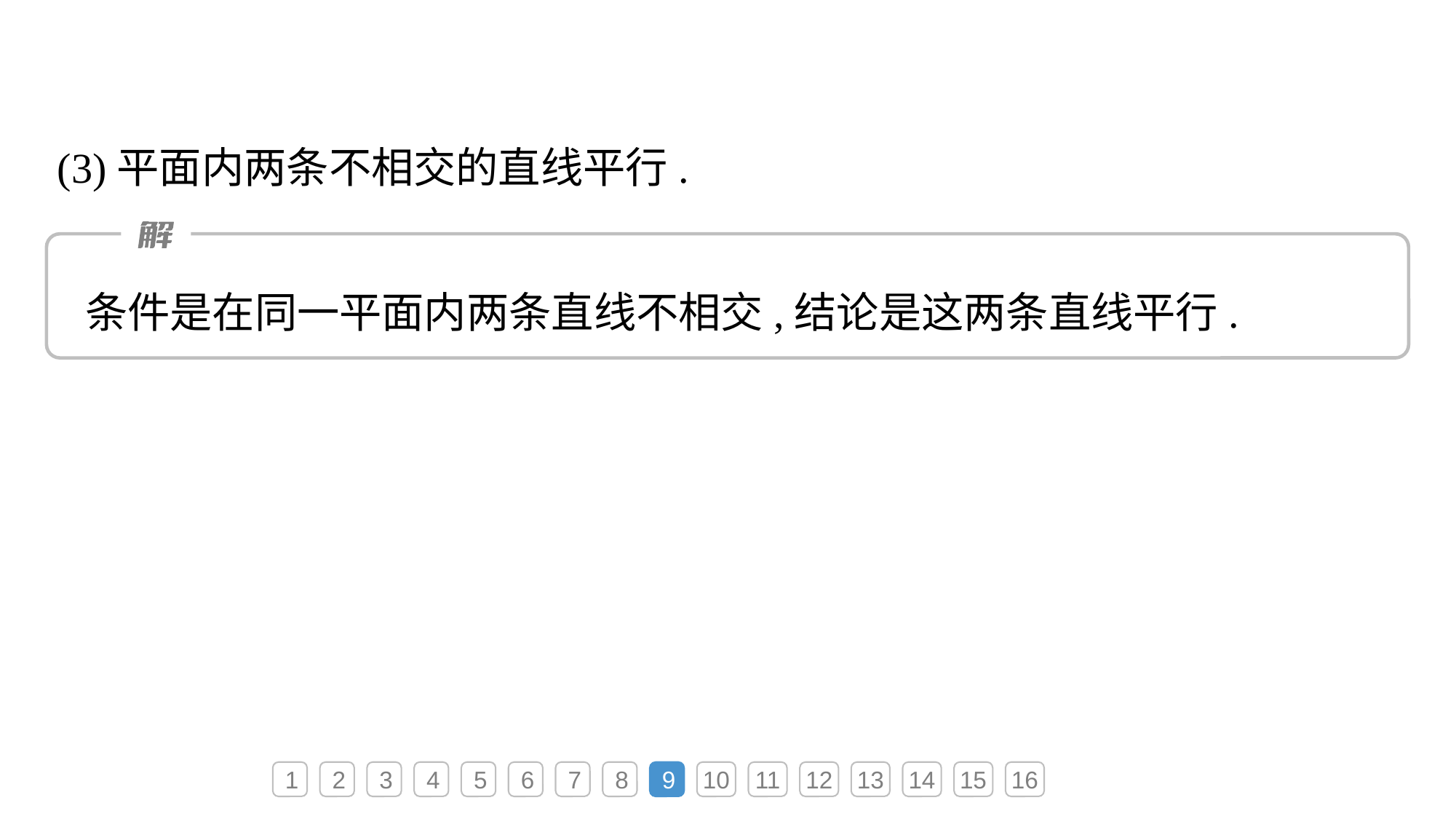

(3)平面内两条不相交的直线平行.

条件是在同一平面内两条直线不相交,结论是这两条直线平行.
1
2
3
4
5
6
7
8
9
10
11
12
13
14
15
16